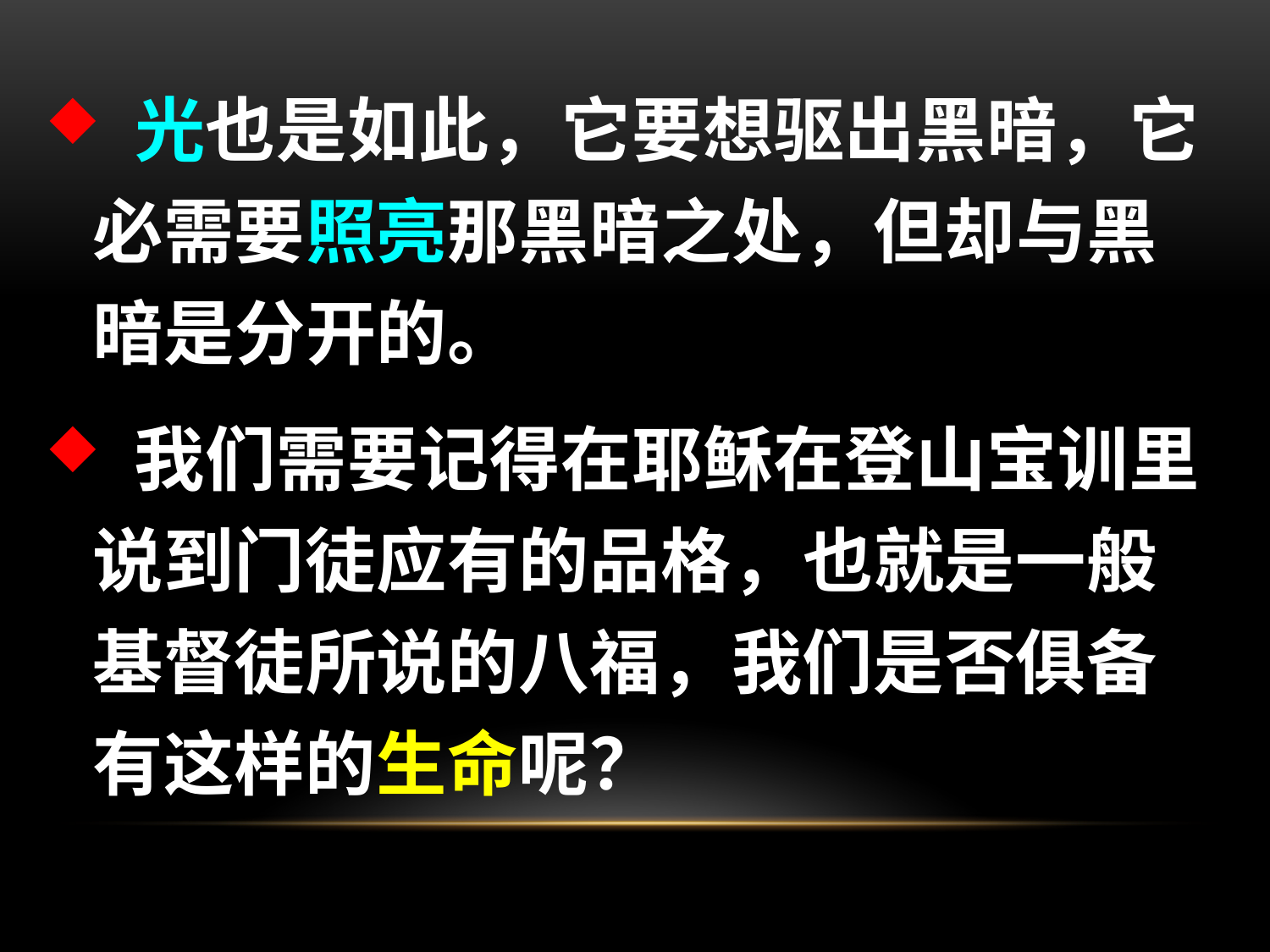

#
 光也是如此，它要想驱出黑暗，它必需要照亮那黑暗之处，但却与黑暗是分开的。
 我们需要记得在耶稣在登山宝训里说到门徒应有的品格，也就是一般基督徒所说的八福，我们是否俱备有这样的生命呢？